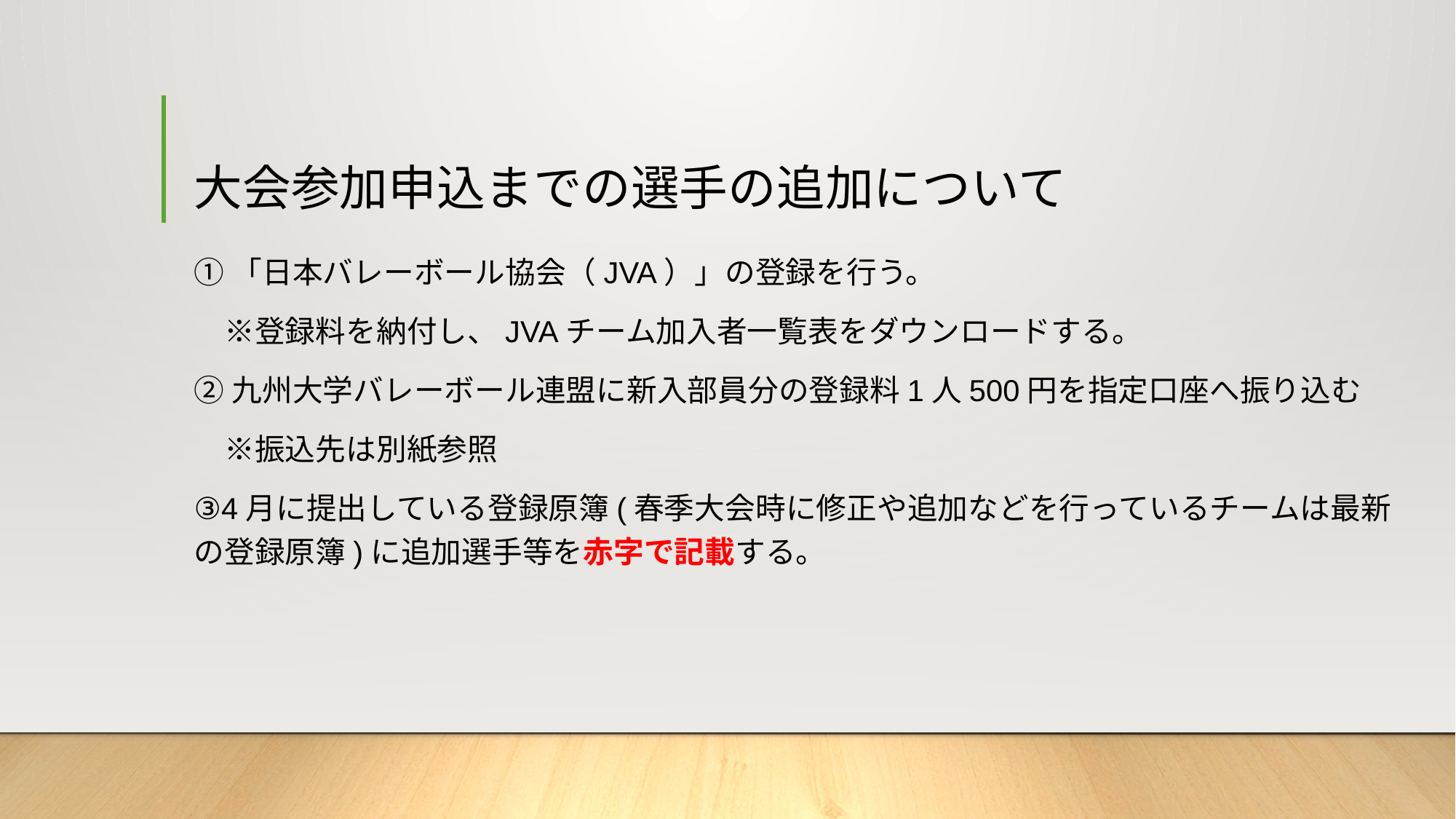

# 大会参加申込までの選手の追加について
①「日本バレーボール協会（JVA）」の登録を行う。
　※登録料を納付し、JVAチーム加入者一覧表をダウンロードする。
②九州大学バレーボール連盟に新入部員分の登録料1人500円を指定口座へ振り込む
　※振込先は別紙参照
③4月に提出している登録原簿(春季大会時に修正や追加などを行っているチームは最新の登録原簿)に追加選手等を赤字で記載する。